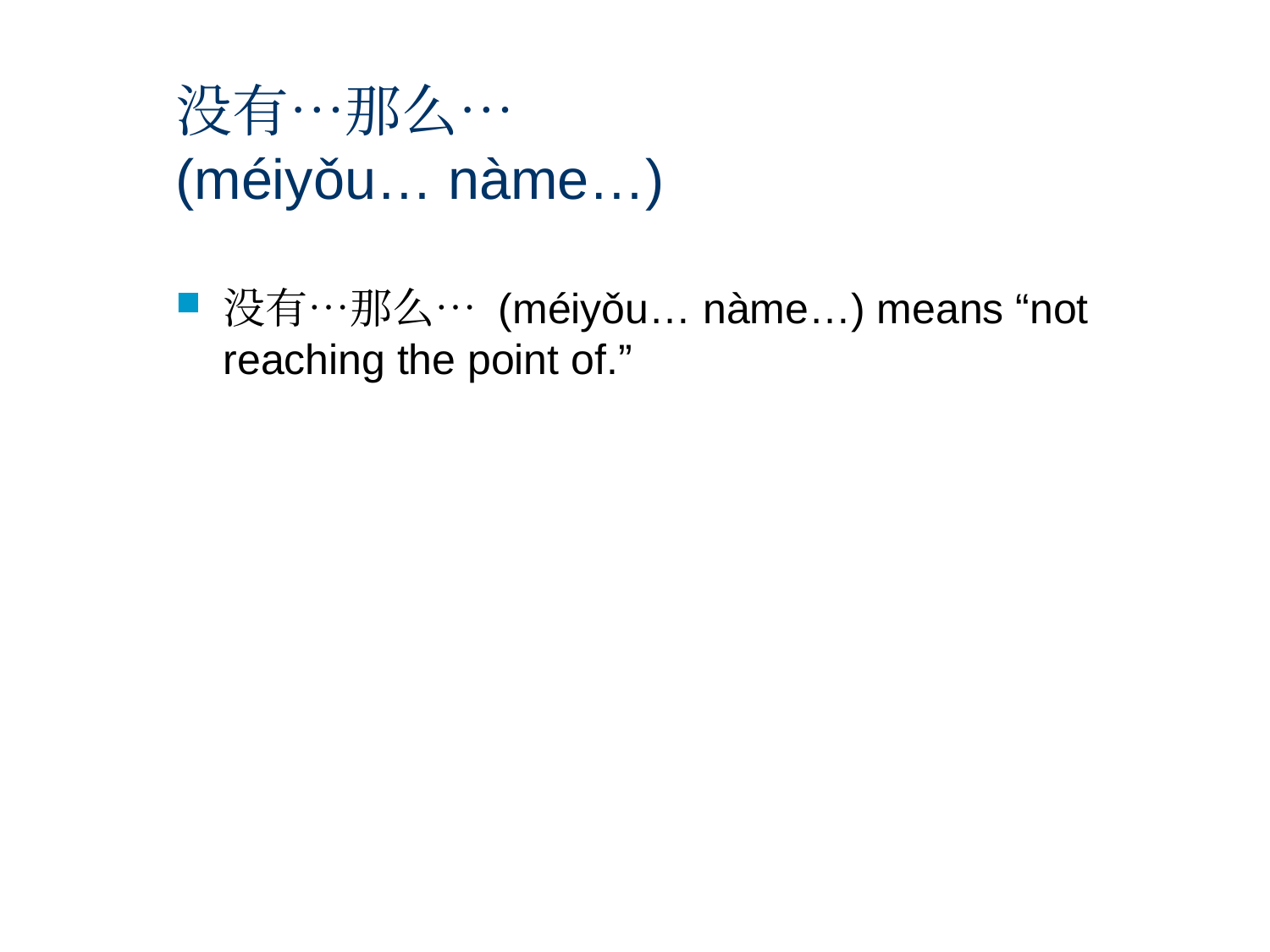

# 没有…那么… (méiyǒu… nàme…)
没有…那么… (méiyǒu… nàme…) means “not reaching the point of.”